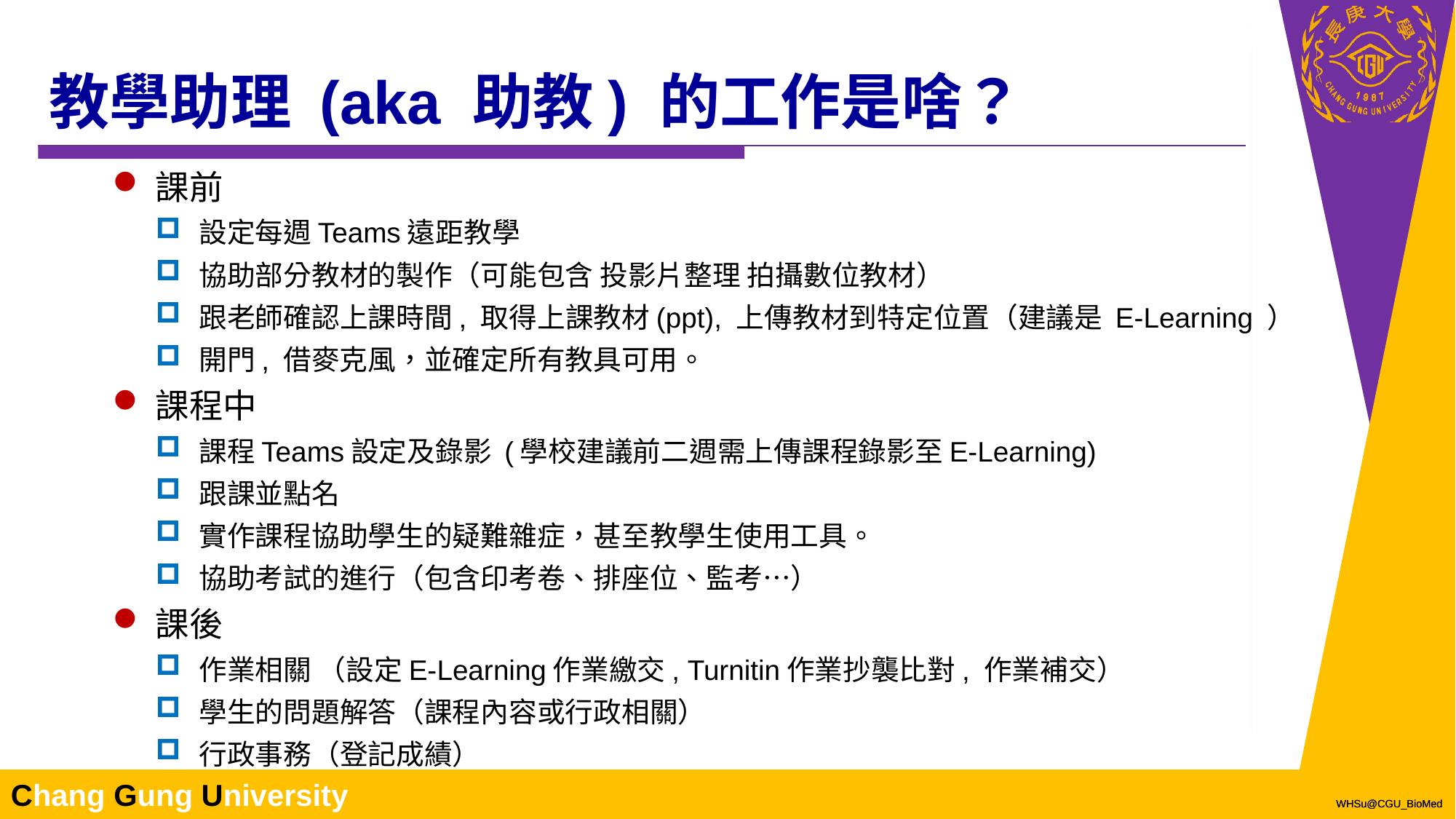

# 教學助理 (aka 助教) 的工作是啥？
課前
設定每週Teams遠距教學
協助部分教材的製作（可能包含 投影片整理 拍攝數位教材）
跟老師確認上課時間, 取得上課教材(ppt), 上傳教材到特定位置（建議是 E-Learning ）
開門, 借麥克風，並確定所有教具可用。
課程中
課程Teams設定及錄影 (學校建議前二週需上傳課程錄影至E-Learning)
跟課並點名
實作課程協助學生的疑難雜症，甚至教學生使用工具。
協助考試的進行（包含印考卷、排座位、監考…）
課後
作業相關 （設定E-Learning作業繳交, Turnitin作業抄襲比對, 作業補交）
學生的問題解答（課程內容或行政相關）
行政事務（登記成績）